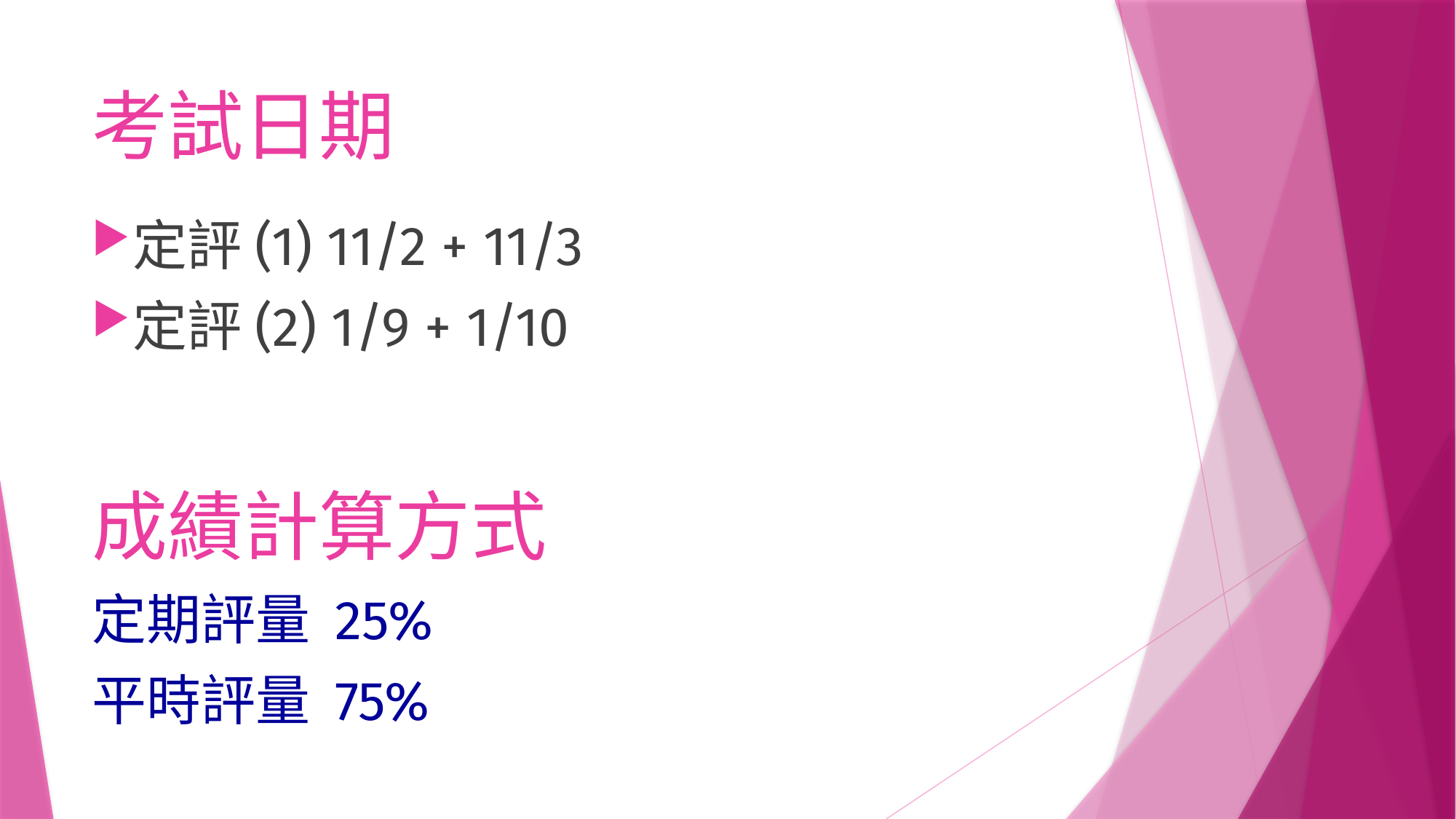

# 考試日期
定評(1) 11/2 + 11/3
定評(2) 1/9 + 1/10

成績計算方式
定期評量 25%
平時評量 75%